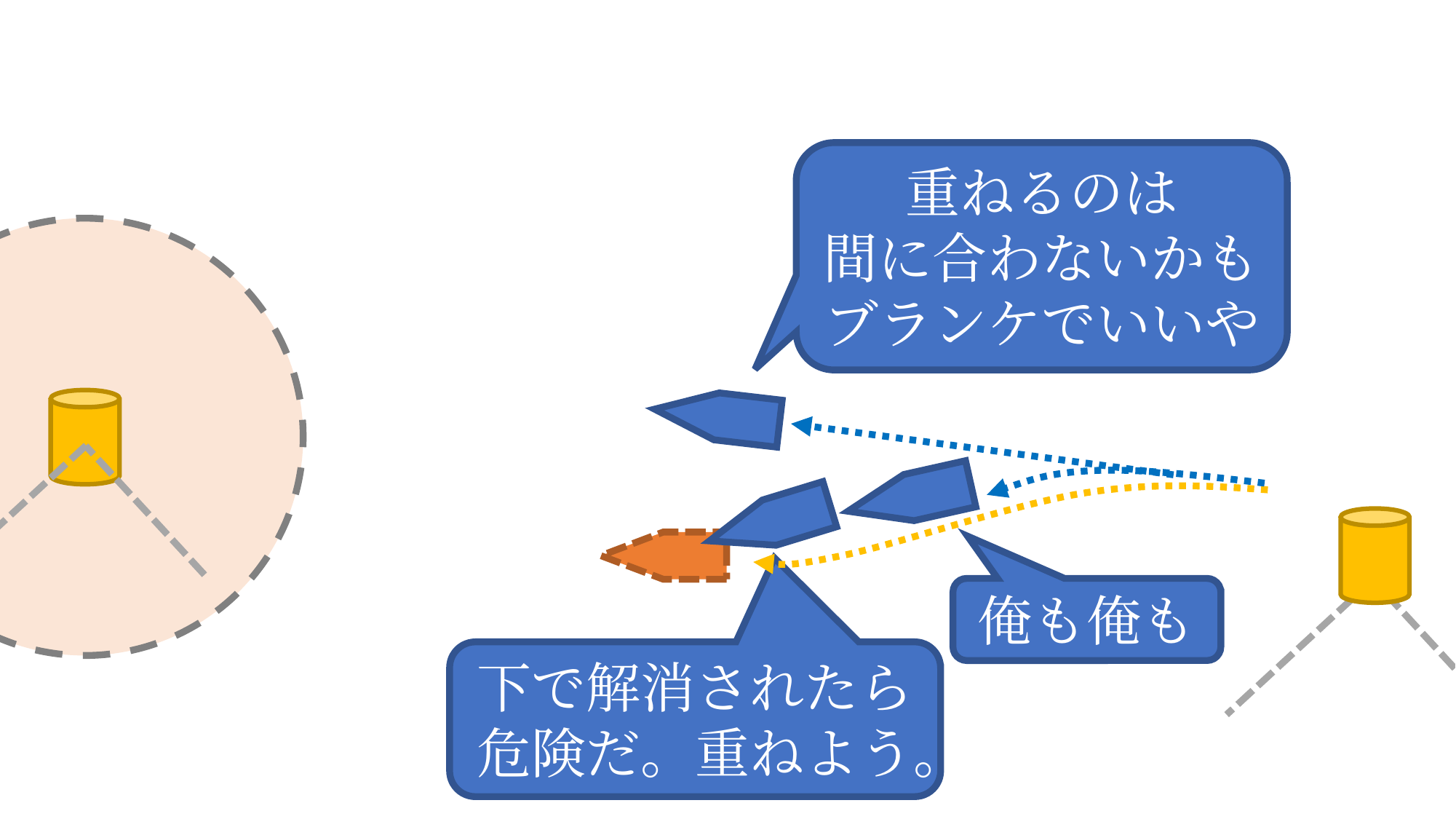

重ねるのは
間に合わないかも
ブランケでいいや

俺も俺も
下で解消されたら
危険だ。重ねよう。